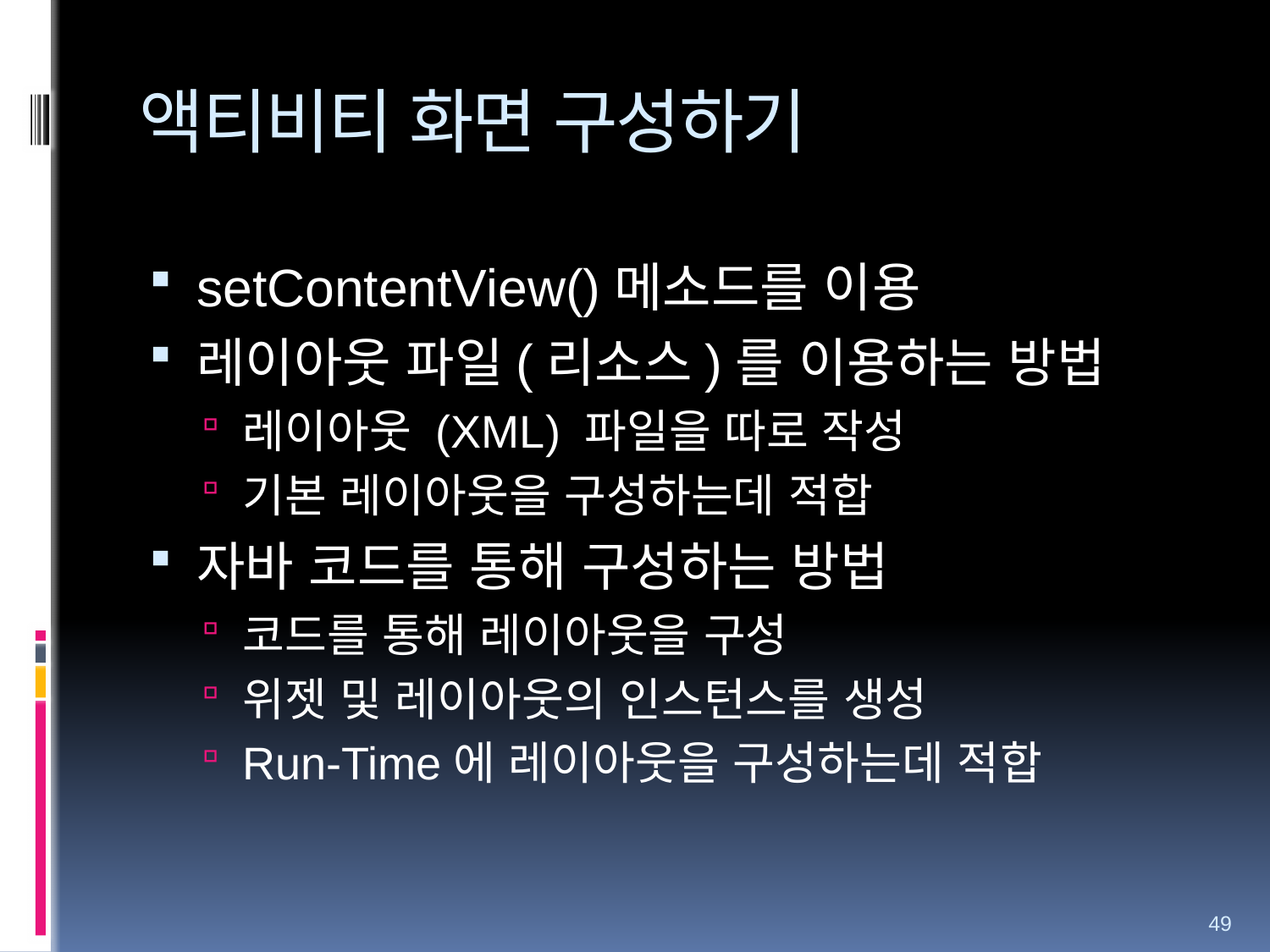

# 액티비티 화면 구성하기
setContentView()메소드를 이용
레이아웃 파일(리소스)를 이용하는 방법
레이아웃 (XML) 파일을 따로 작성
기본 레이아웃을 구성하는데 적합
자바 코드를 통해 구성하는 방법
코드를 통해 레이아웃을 구성
위젯 및 레이아웃의 인스턴스를 생성
Run-Time에 레이아웃을 구성하는데 적합

49